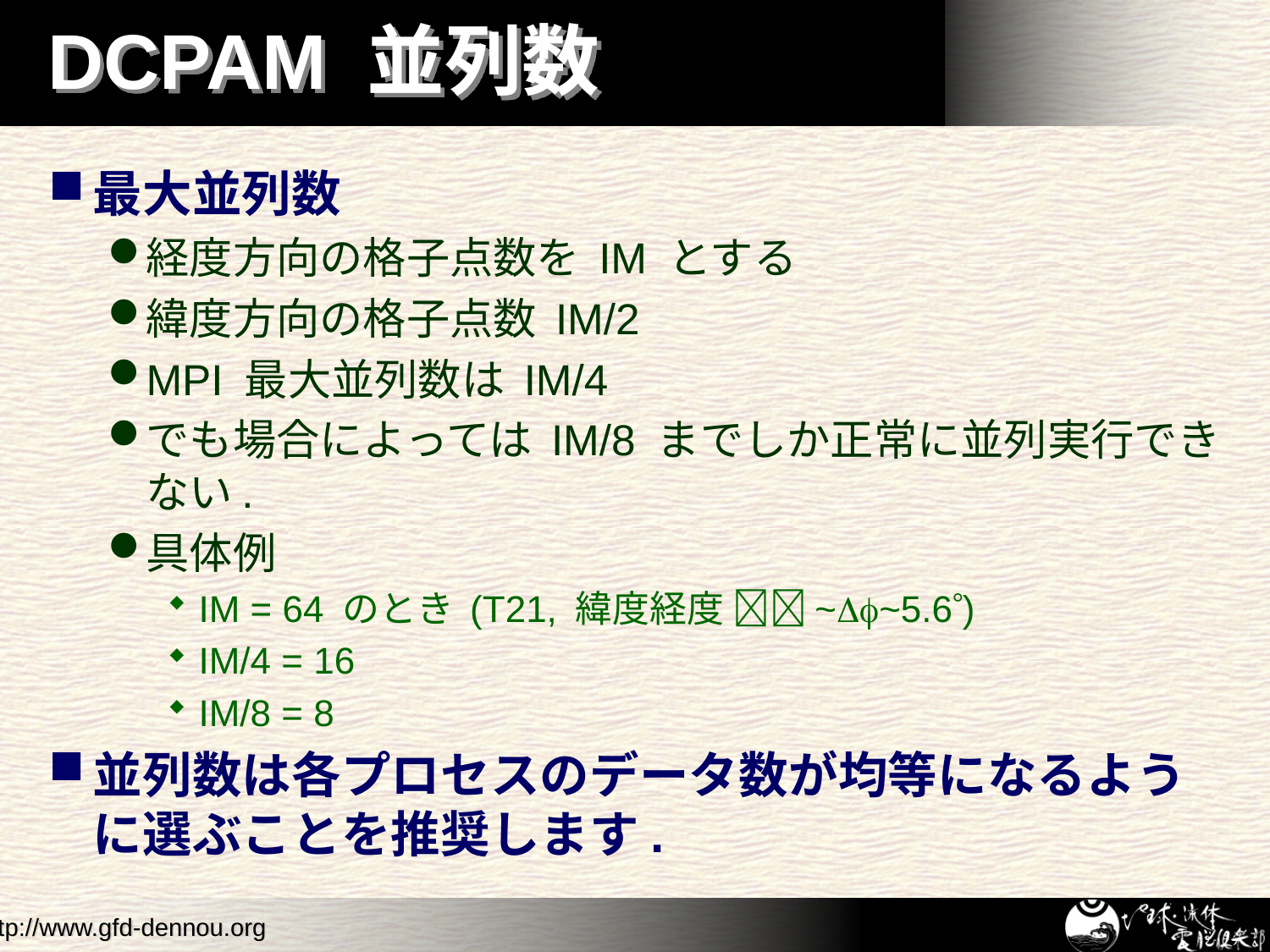

# DCPAM 並列数
最大並列数
経度方向の格子点数を IM とする
緯度方向の格子点数 IM/2
MPI 最大並列数は IM/4
でも場合によっては IM/8 までしか正常に並列実行できない.
具体例
IM = 64 のとき (T21, 緯度経度 Δλ~Δφ~5.6°)
IM/4 = 16
IM/8 = 8
並列数は各プロセスのデータ数が均等になるように選ぶことを推奨します.